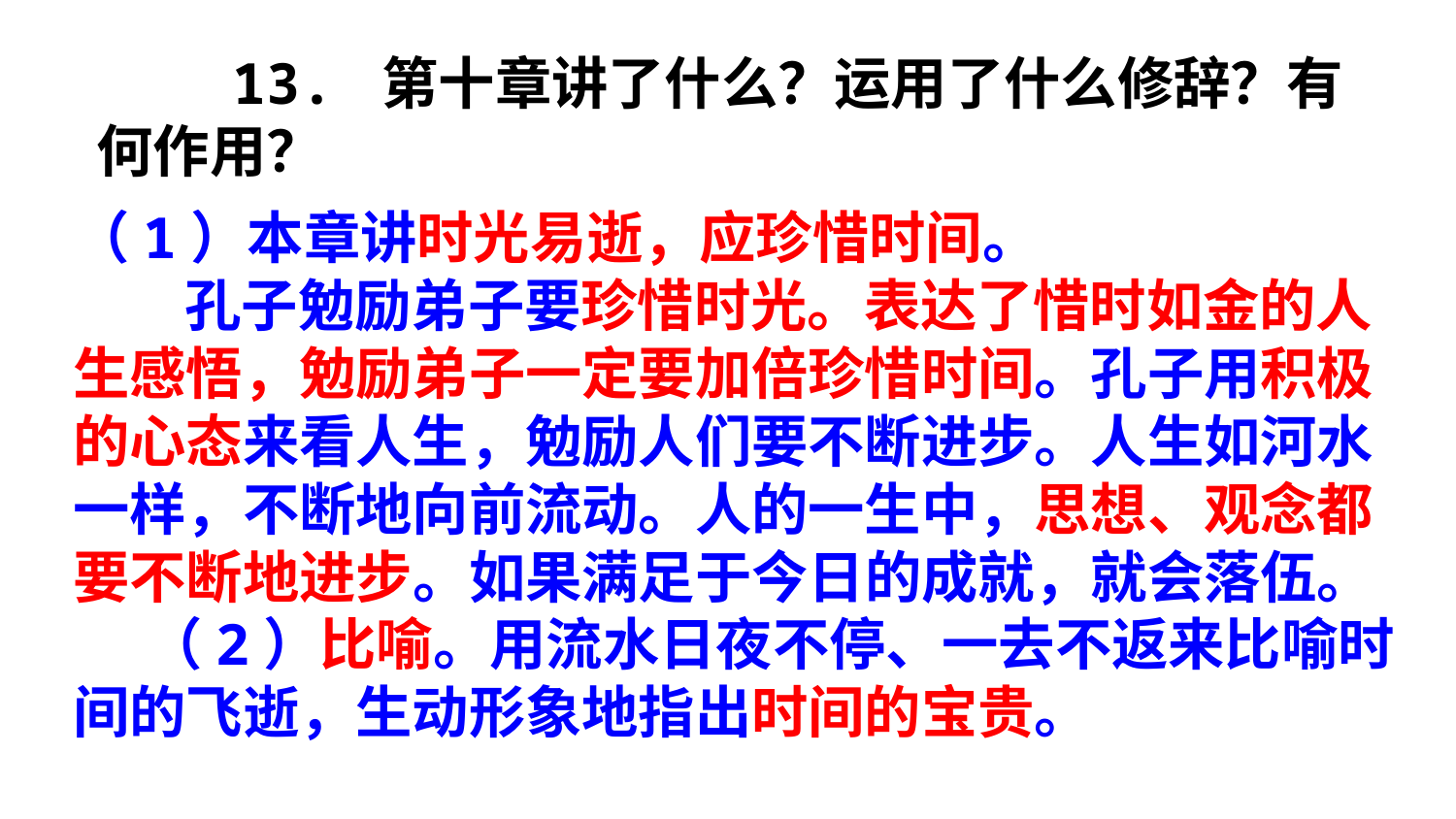

13. 第十章讲了什么？运用了什么修辞？有何作用？
（1）本章讲时光易逝，应珍惜时间。
  孔子勉励弟子要珍惜时光。表达了惜时如金的人生感悟，勉励弟子一定要加倍珍惜时间。孔子用积极的心态来看人生，勉励人们要不断进步。人生如河水一样，不断地向前流动。人的一生中，思想、观念都要不断地进步。如果满足于今日的成就，就会落伍。
（2）比喻。用流水日夜不停、一去不返来比喻时间的飞逝，生动形象地指出时间的宝贵。